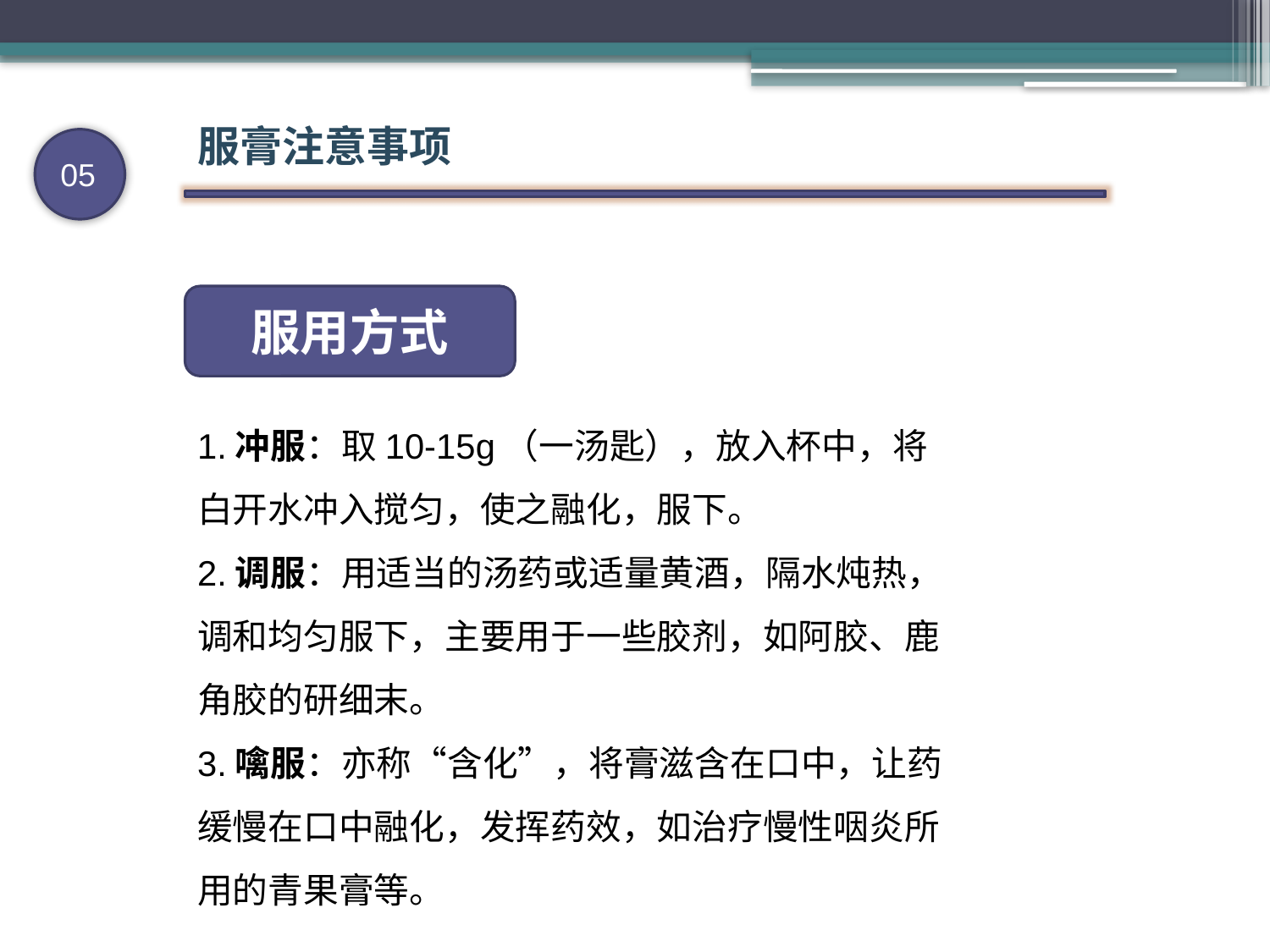

服膏注意事项
05

服用方式
1.冲服：取10-15g（一汤匙），放入杯中，将白开水冲入搅匀，使之融化，服下。
2.调服：用适当的汤药或适量黄酒，隔水炖热，调和均匀服下，主要用于一些胶剂，如阿胶、鹿角胶的研细末。
3.噙服：亦称“含化”，将膏滋含在口中，让药缓慢在口中融化，发挥药效，如治疗慢性咽炎所用的青果膏等。